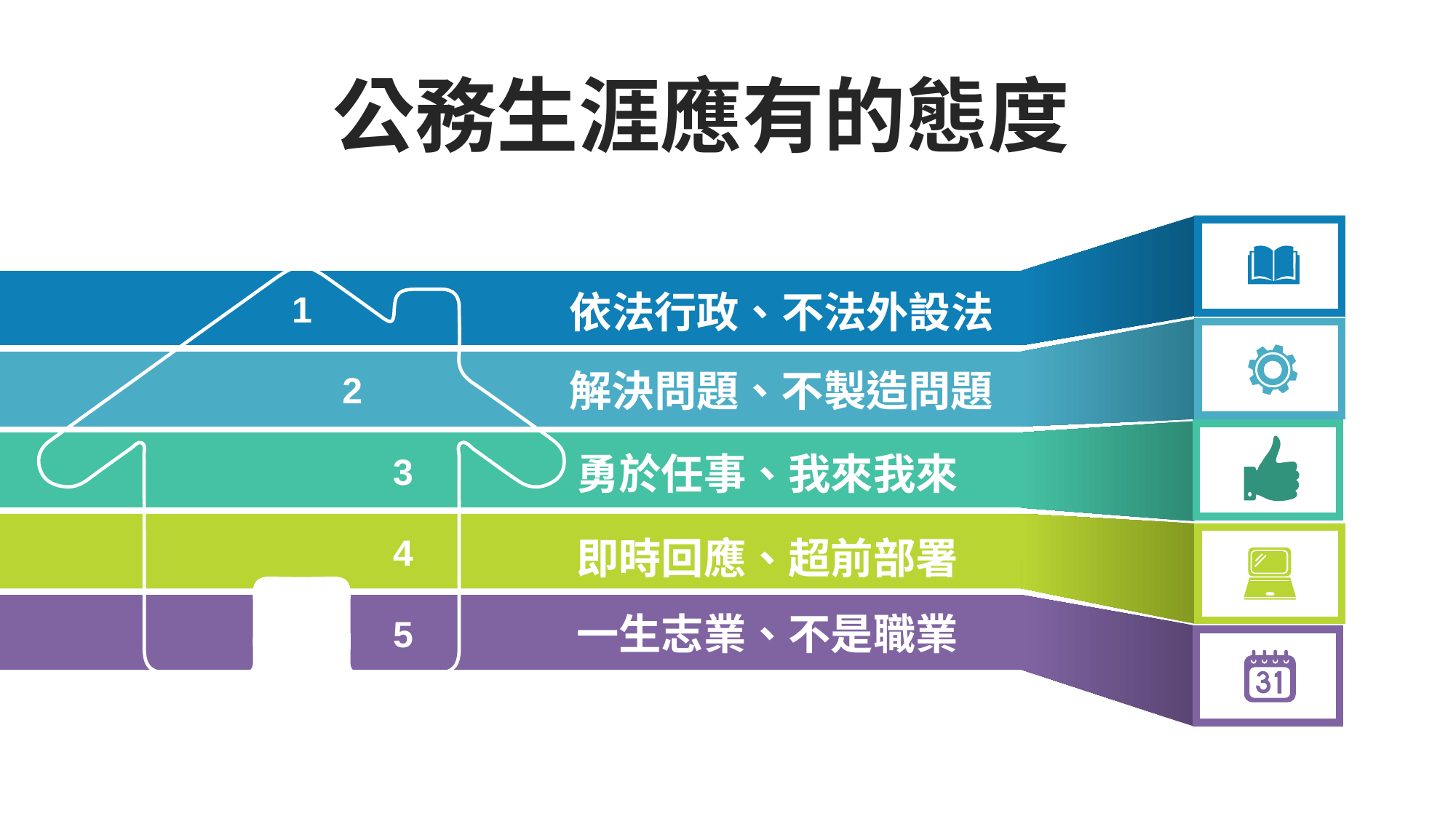

公務生涯應有的態度

依法行政、不法外設法
1

解決問題、不製造問題
2

勇於任事、我來我來
3

4
即時回應、超前部署

一生志業、不是職業
5